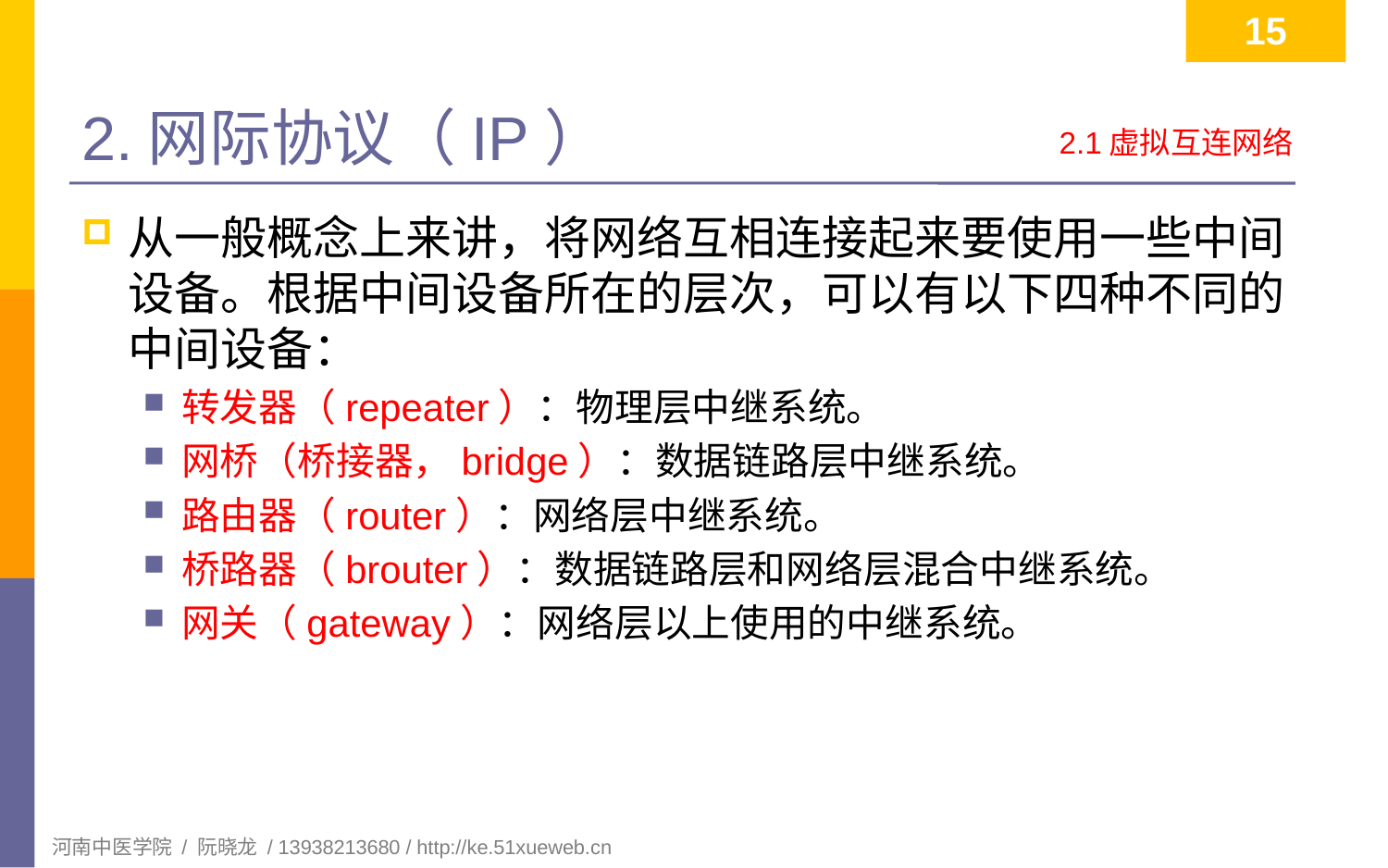

15
# 2.网际协议（IP）
2.1虚拟互连网络
从一般概念上来讲，将网络互相连接起来要使用一些中间设备。根据中间设备所在的层次，可以有以下四种不同的中间设备：
转发器（repeater）：物理层中继系统。
网桥（桥接器，bridge）：数据链路层中继系统。
路由器（router）：网络层中继系统。
桥路器（brouter）：数据链路层和网络层混合中继系统。
网关（gateway）：网络层以上使用的中继系统。